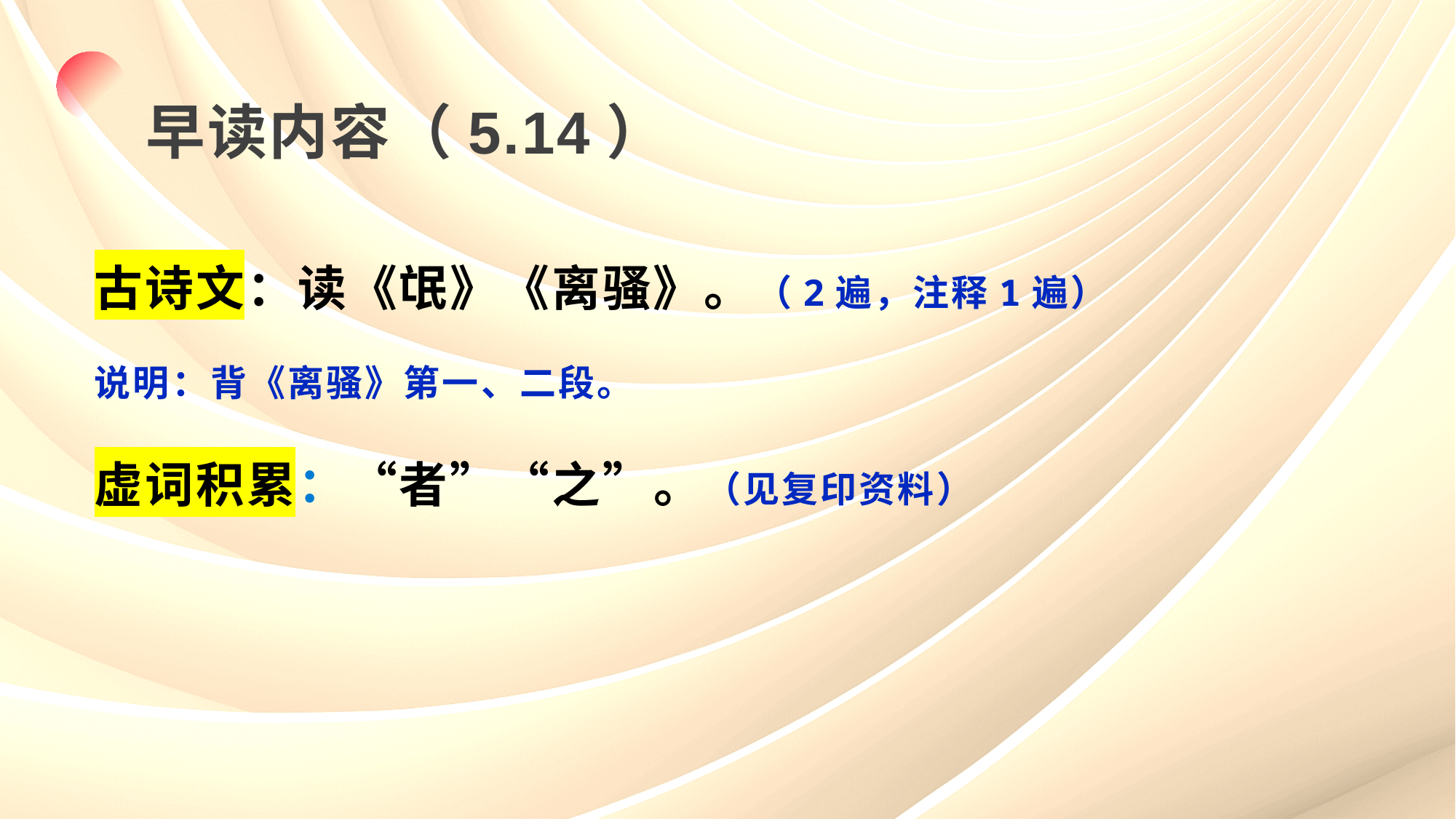

早读内容（5.14）
古诗文：读《氓》《离骚》。（2遍，注释1遍）
说明：背《离骚》第一、二段。
虚词积累：“者”“之”。（见复印资料）